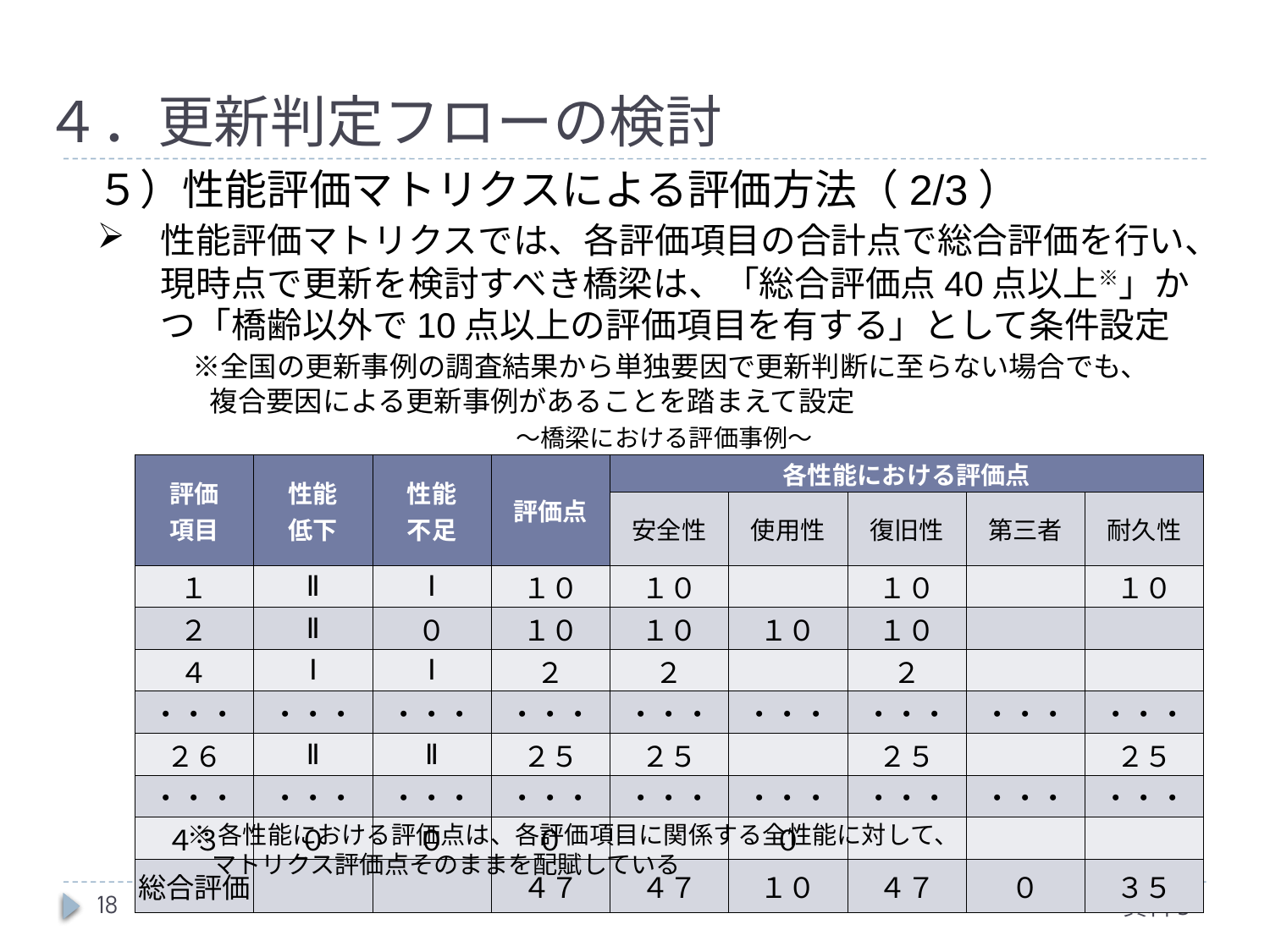

# ４．更新判定フローの検討
５）性能評価マトリクスによる評価方法（2/3）
性能評価マトリクスでは、各評価項目の合計点で総合評価を行い、現時点で更新を検討すべき橋梁は、「総合評価点40点以上※」かつ「橋齢以外で10点以上の評価項目を有する」として条件設定
　　　※全国の更新事例の調査結果から単独要因で更新判断に至らない場合でも、
　　　　複合要因による更新事例があることを踏まえて設定
～橋梁における評価事例～
| 評価 項目 | 性能 低下 | 性能 不足 | 評価点 | 各性能における評価点 |  |  |  |  |
| --- | --- | --- | --- | --- | --- | --- | --- | --- |
|  |  |  |  | 安全性 | 使用性 | 復旧性 | 第三者 | 耐久性 |
| １ | Ⅱ | Ⅰ | １０ | １０ |  | １０ |  | １０ |
| ２ | Ⅱ | ０ | １０ | １０ | １０ | １０ |  |  |
| ４ | Ⅰ | Ⅰ | ２ | ２ |  | ２ |  |  |
| ・・・ | ・・・ | ・・・ | ・・・ | ・・・ | ・・・ | ・・・ | ・・・ | ・・・ |
| ２６ | Ⅱ | Ⅱ | ２５ | ２５ |  | ２５ |  | ２５ |
| ・・・ | ・・・ | ・・・ | ・・・ | ・・・ | ・・・ | ・・・ | ・・・ | ・・・ |
| ４３ | ０ | ０ | ０ |  | ０ |  |  |  |
| 総合評価 |  |  | ４７ | ４７ | １０ | ４７ | ０ | ３５ |
※各性能における評価点は、各評価項目に関係する全性能に対して、
　マトリクス評価点そのままを配賦している
18
資料3